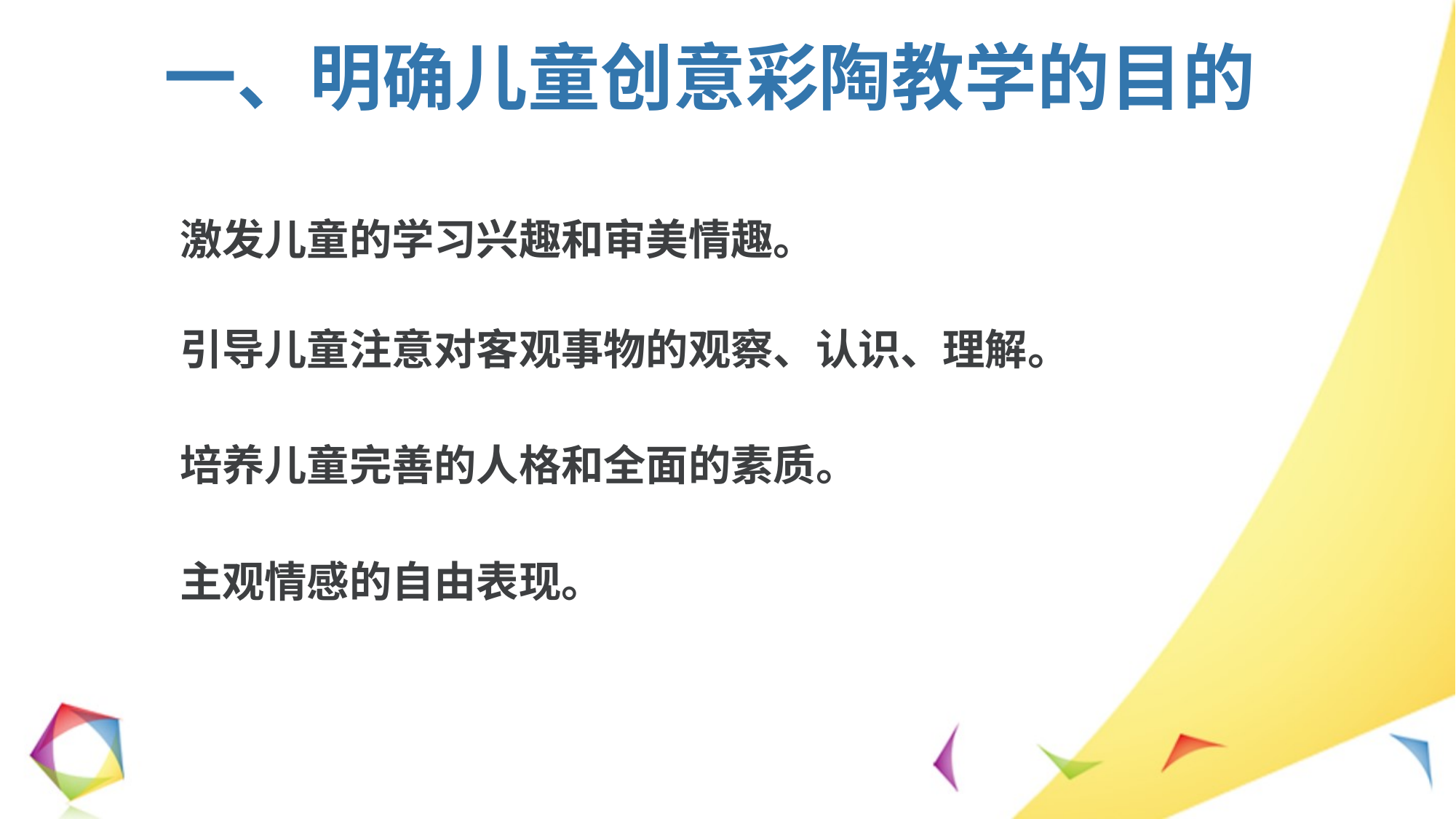

# 一、明确儿童创意彩陶教学的目的
       激发儿童的学习兴趣和审美情趣。

       引导儿童注意对客观事物的观察、认识、理解。

       培养儿童完善的人格和全面的素质。

       主观情感的自由表现。